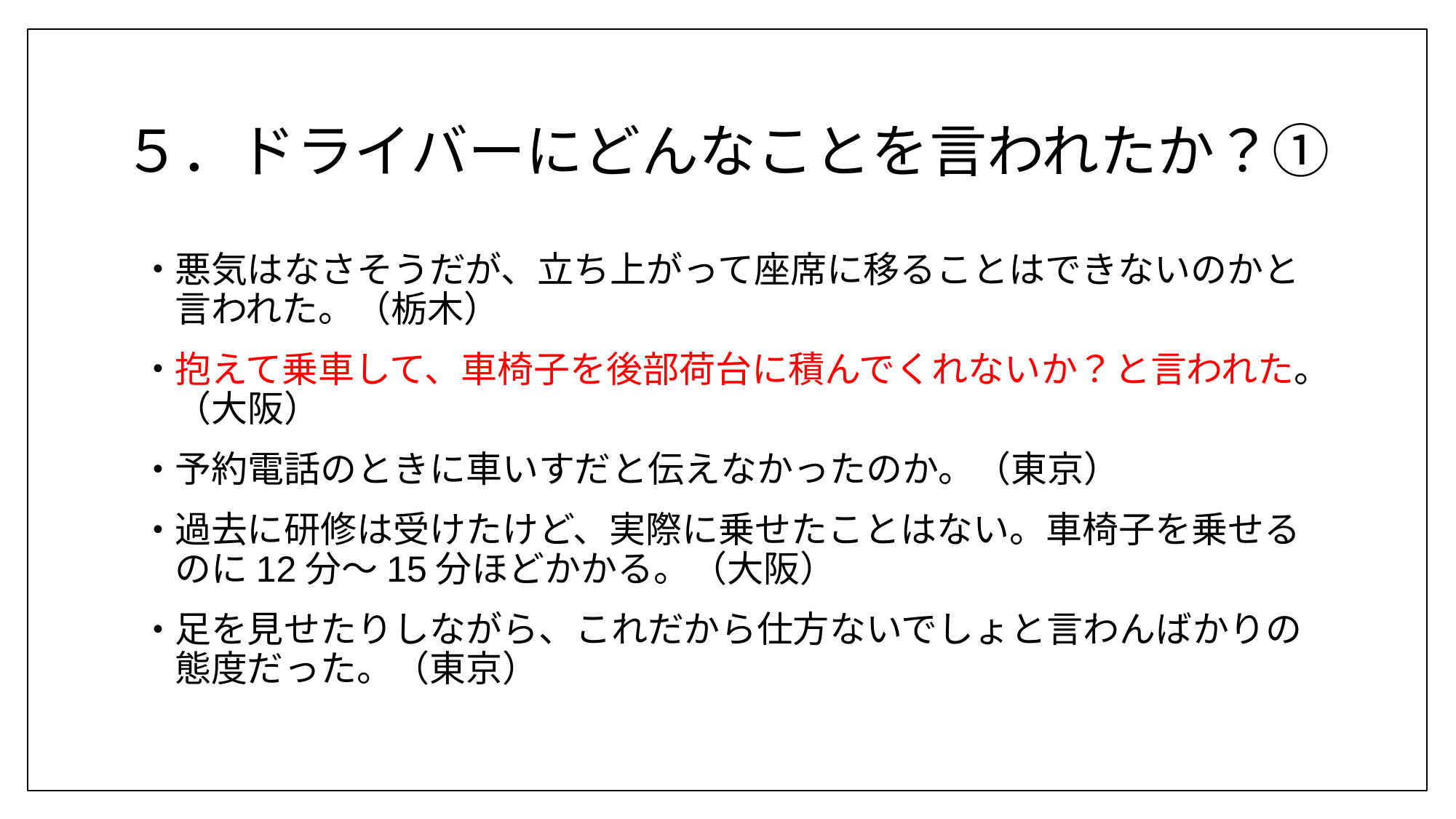

# ５．ドライバーにどんなことを言われたか？①
悪気はなさそうだが、立ち上がって座席に移ることはできないのかと言われた。（栃木）
抱えて乗車して、車椅子を後部荷台に積んでくれないか？と言われた。（大阪）
予約電話のときに車いすだと伝えなかったのか。（東京）
過去に研修は受けたけど、実際に乗せたことはない。車椅子を乗せるのに12分～15分ほどかかる。（大阪）
足を見せたりしながら、これだから仕方ないでしょと言わんばかりの態度だった。（東京）